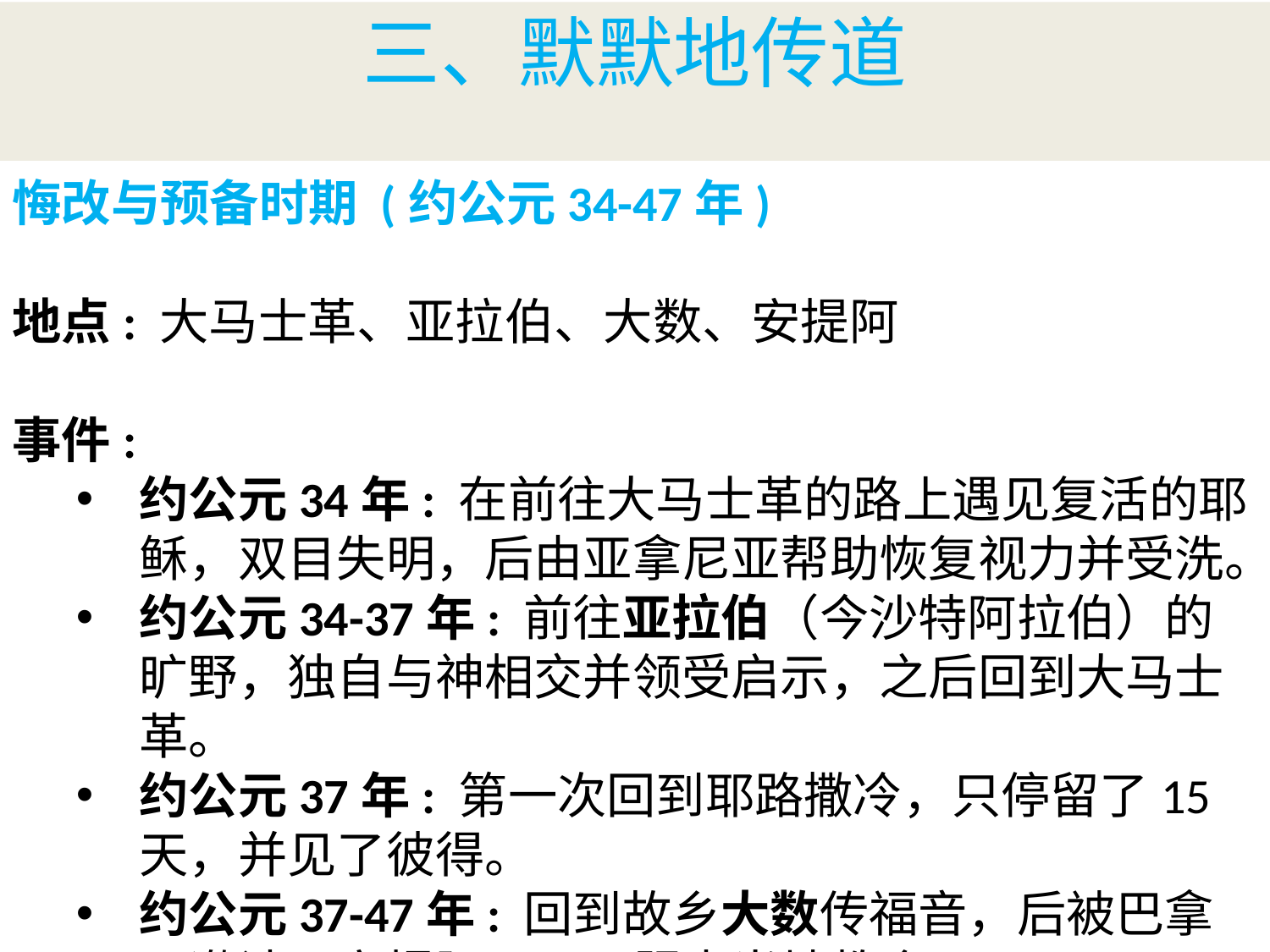

# 三、默默地传道
悔改与预备时期 (约公元34-47年)

地点: 大马士革、亚拉伯、大数、安提阿

事件:
约公元34年: 在前往大马士革的路上遇见复活的耶稣，双目失明，后由亚拿尼亚帮助恢复视力并受洗。
约公元34-37年: 前往亚拉伯（今沙特阿拉伯）的旷野，独自与神相交并领受启示，之后回到大马士革。
约公元37年: 第一次回到耶路撒冷，只停留了15天，并见了彼得。
约公元37-47年: 回到故乡大数传福音，后被巴拿巴邀请至安提阿，一同服事当地教会。